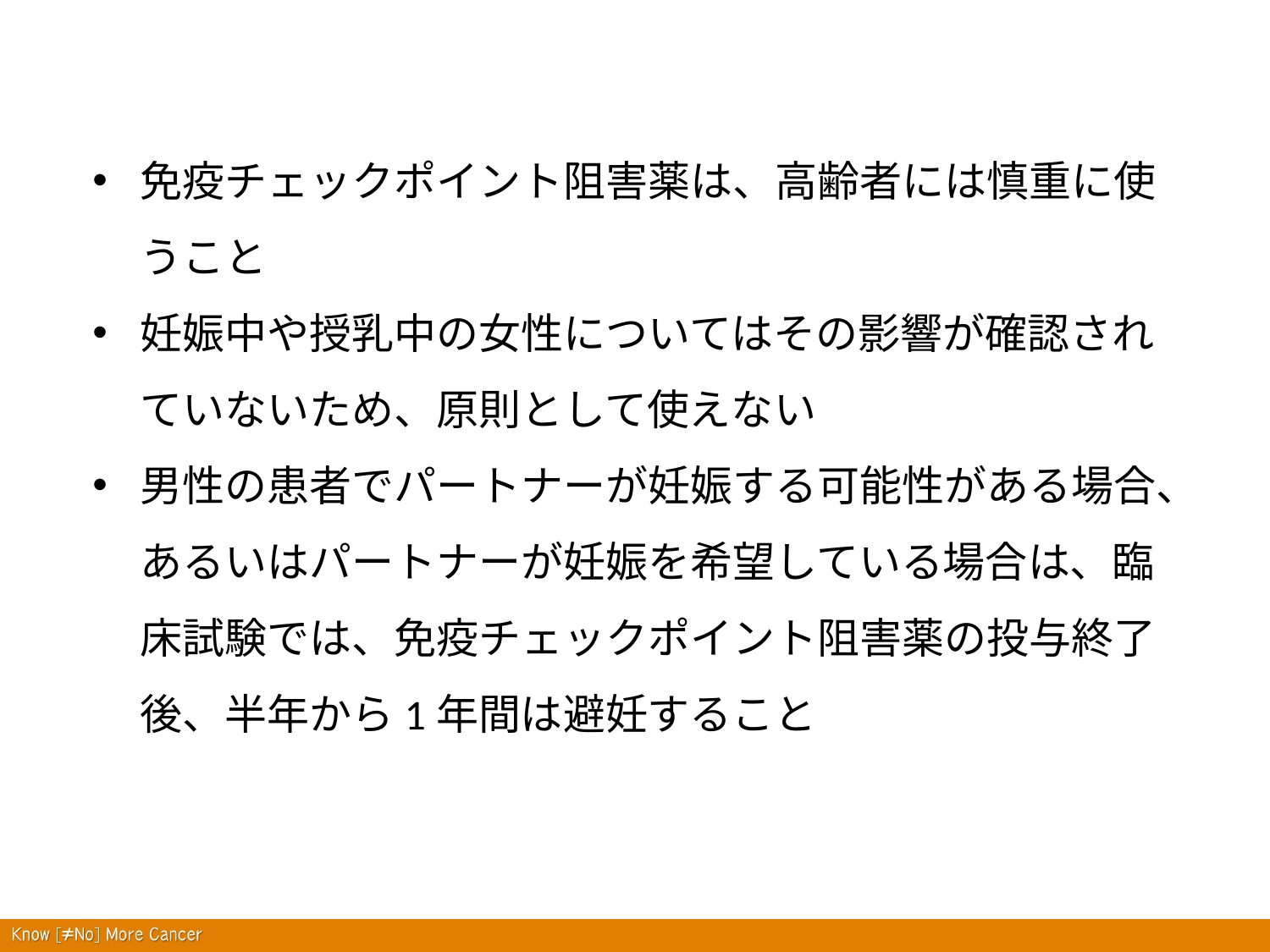

免疫チェックポイント阻害薬は、高齢者には慎重に使うこと
妊娠中や授乳中の女性についてはその影響が確認されていないため、原則として使えない
男性の患者でパートナーが妊娠する可能性がある場合、あるいはパートナーが妊娠を希望している場合は、臨床試験では、免疫チェックポイント阻害薬の投与終了後、半年から1年間は避妊すること